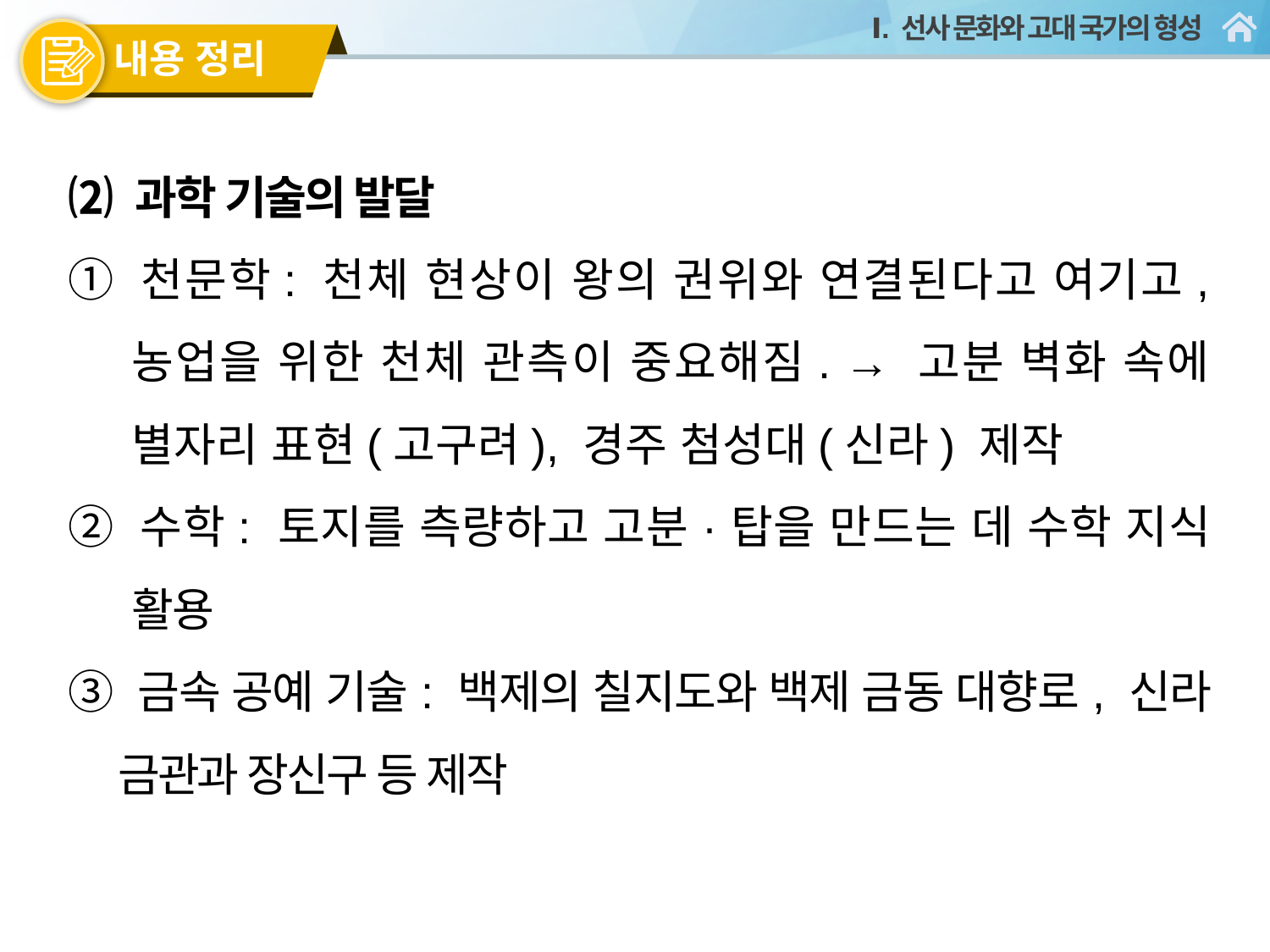

⑵ 과학 기술의 발달
① 천문학: 천체 현상이 왕의 권위와 연결된다고 여기고, 농업을 위한 천체 관측이 중요해짐. → 고분 벽화 속에 별자리 표현(고구려), 경주 첨성대(신라) 제작
② 수학: 토지를 측량하고 고분·탑을 만드는 데 수학 지식 활용
③ 금속 공예 기술: 백제의 칠지도와 백제 금동 대향로, 신라 금관과 장신구 등 제작